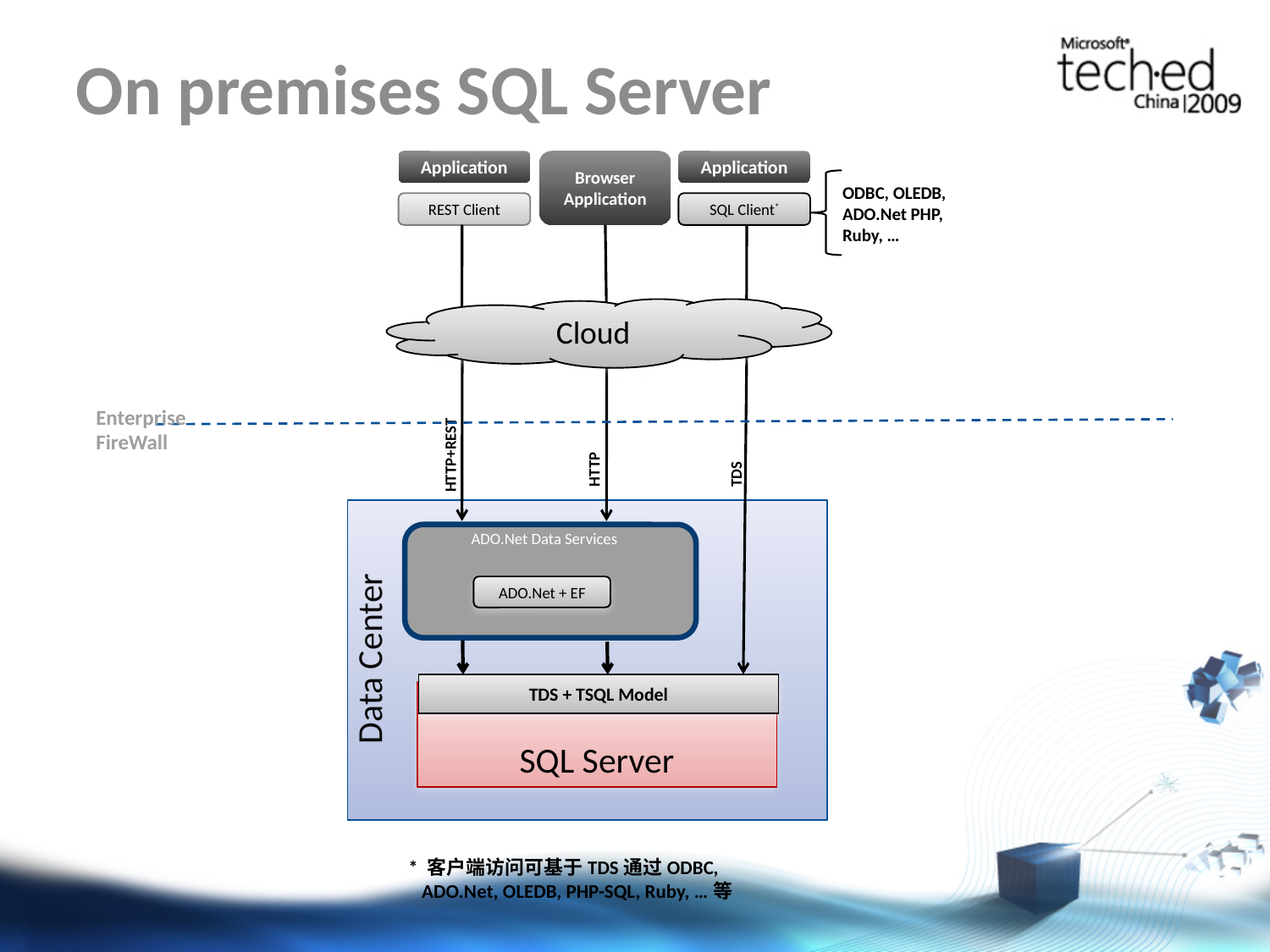

# On premises SQL Server
Application
Browser
Application
Application
REST Client
SQL Client*
Cloud
HTTP+REST
HTTP
TDS

ADO.Net Data Services

ADO.Net + EF
Data Center
TDS + TSQL Model
SQL Server
* 客户端访问可基于TDS通过ODBC,
   ADO.Net, OLEDB, PHP-SQL, Ruby, …等

ODBC, OLEDB, ADO.Net PHP, Ruby, …

Enterprise FireWall